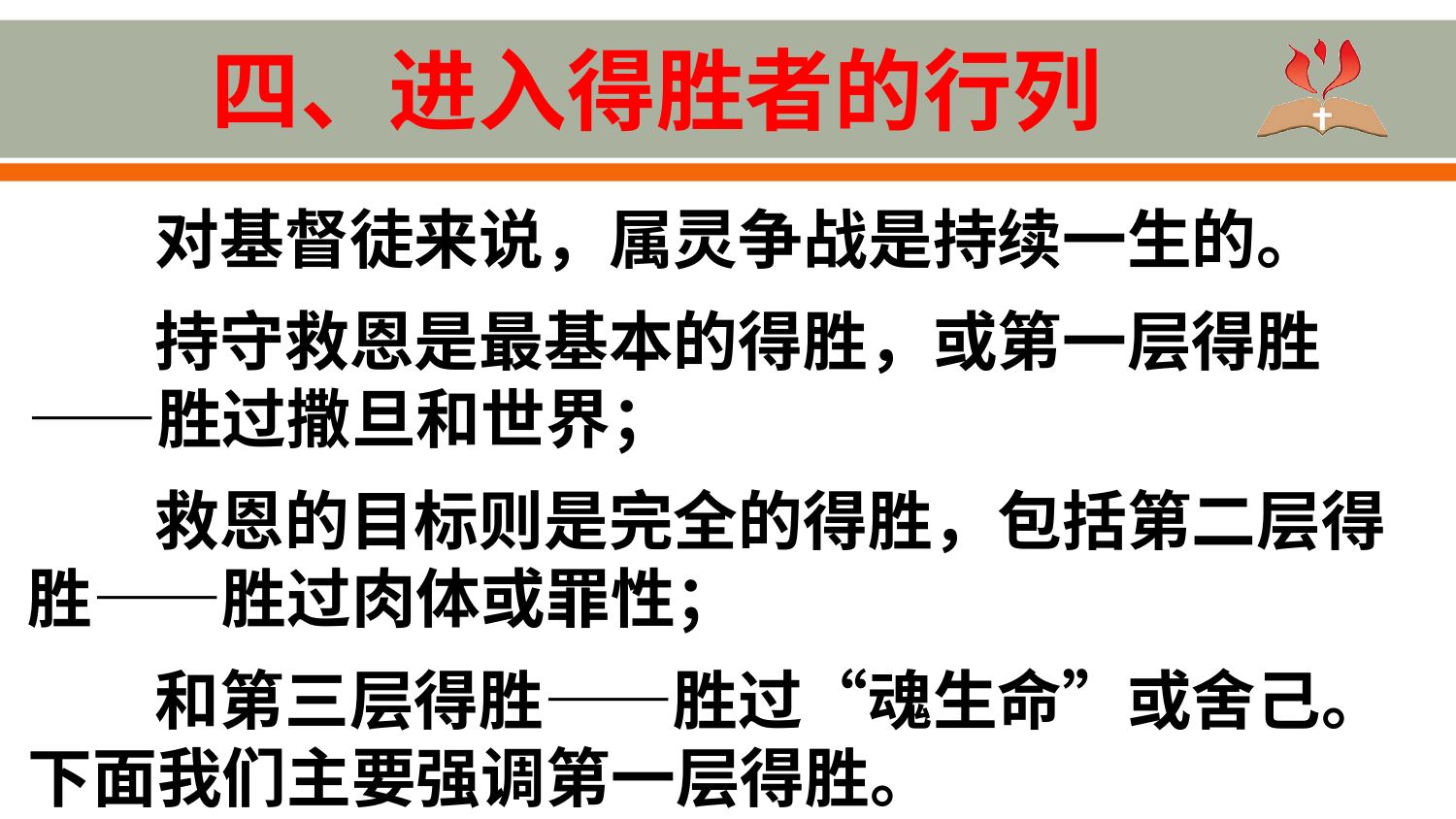

# 四、进入得胜者的行列
对基督徒来说，属灵争战是持续一生的。
持守救恩是最基本的得胜，或第一层得胜——胜过撒旦和世界；
救恩的目标则是完全的得胜，包括第二层得胜——胜过肉体或罪性；
和第三层得胜——胜过“魂生命”或舍己。下面我们主要强调第一层得胜。

45